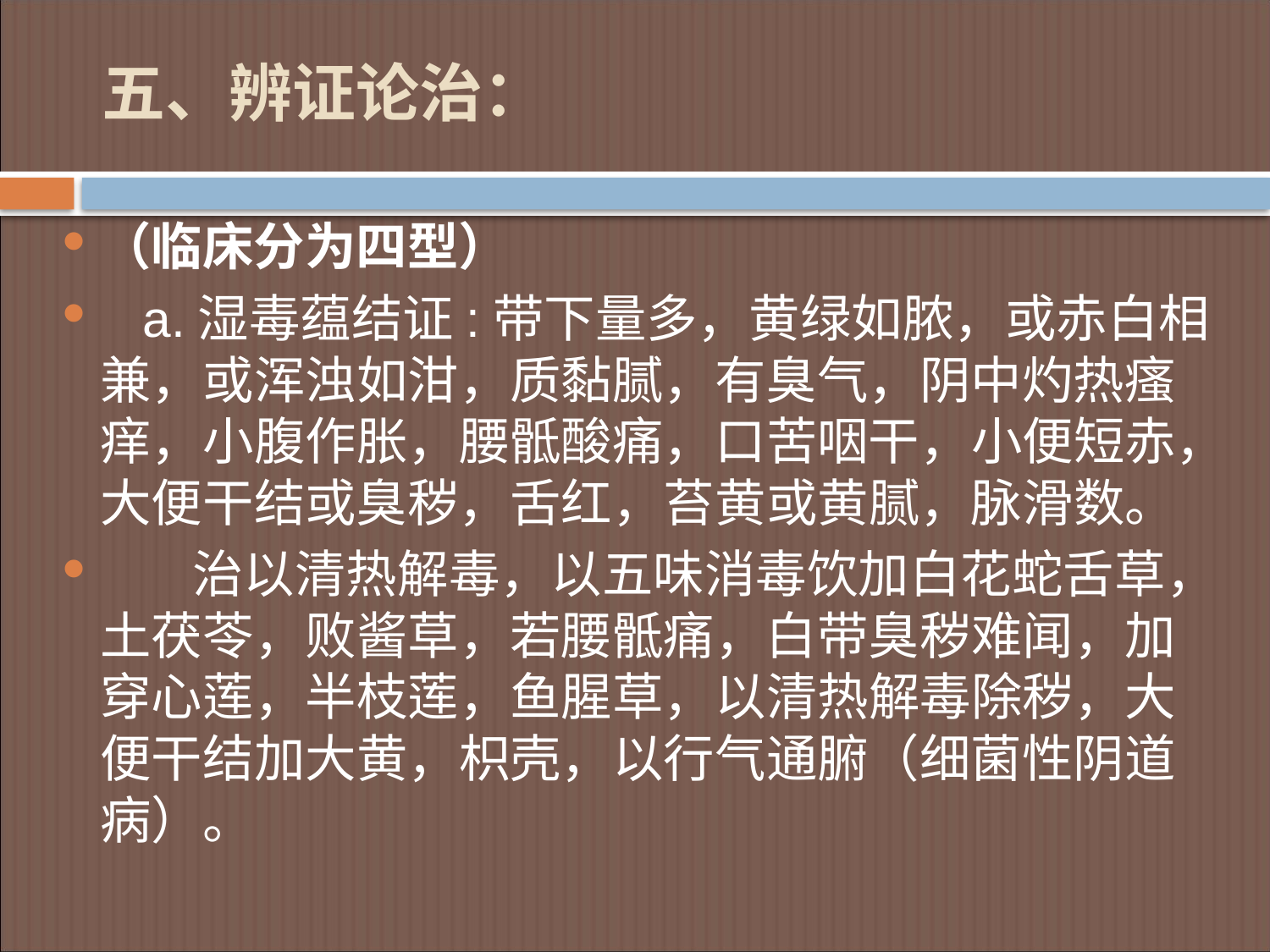

# 五、辨证论治：
（临床分为四型）
   a.湿毒蕴结证:带下量多，黄绿如脓，或赤白相兼，或浑浊如泔，质黏腻，有臭气，阴中灼热瘙痒，小腹作胀，腰骶酸痛，口苦咽干，小便短赤，大便干结或臭秽，舌红，苔黄或黄腻，脉滑数。
       治以清热解毒，以五味消毒饮加白花蛇舌草，土茯苓，败酱草，若腰骶痛，白带臭秽难闻，加穿心莲，半枝莲，鱼腥草，以清热解毒除秽，大便干结加大黄，枳壳，以行气通腑（细菌性阴道病）。